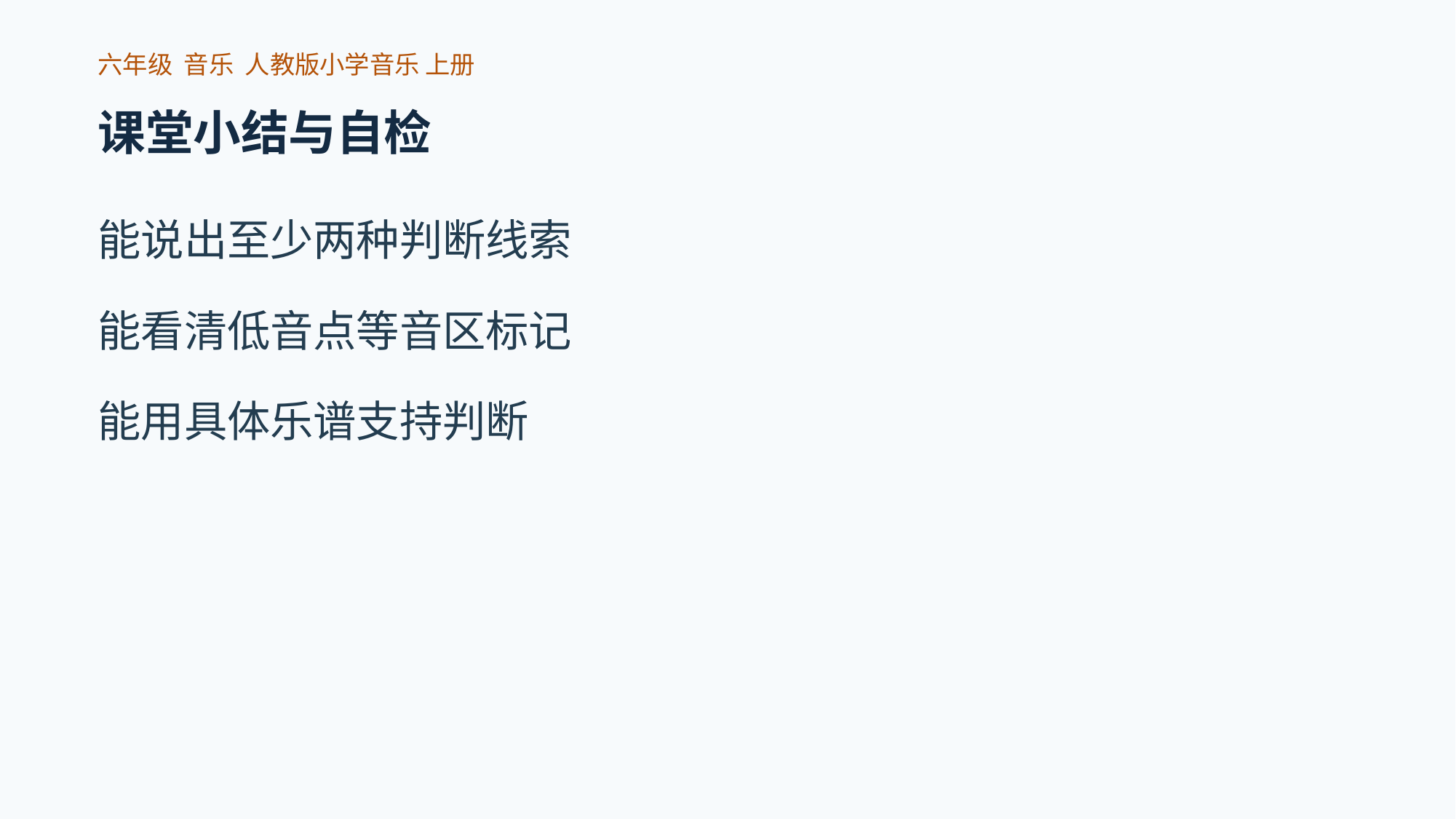

六年级  音乐  人教版小学音乐 上册
课堂小结与自检
能说出至少两种判断线索
能看清低音点等音区标记
能用具体乐谱支持判断